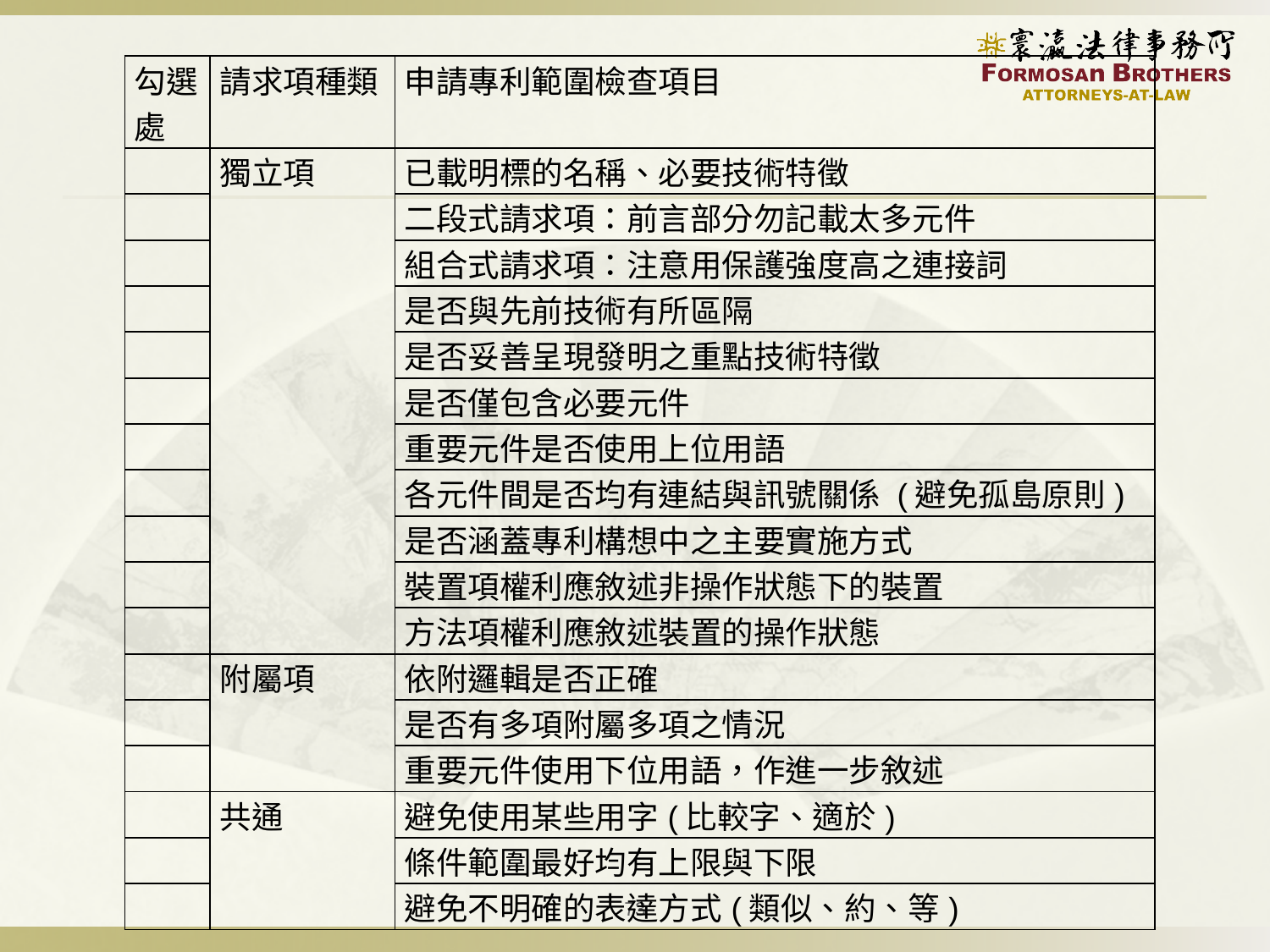

| 勾選處 | 請求項種類 | 申請專利範圍檢查項目 |
| --- | --- | --- |
|  | 獨立項 | 已載明標的名稱、必要技術特徵 |
|  |  | 二段式請求項：前言部分勿記載太多元件 |
|  |  | 組合式請求項：注意用保護強度高之連接詞 |
|  |  | 是否與先前技術有所區隔 |
|  |  | 是否妥善呈現發明之重點技術特徵 |
|  |  | 是否僅包含必要元件 |
|  |  | 重要元件是否使用上位用語 |
|  |  | 各元件間是否均有連結與訊號關係 (避免孤島原則) |
|  |  | 是否涵蓋專利構想中之主要實施方式 |
|  |  | 裝置項權利應敘述非操作狀態下的裝置 |
|  |  | 方法項權利應敘述裝置的操作狀態 |
|  | 附屬項 | 依附邏輯是否正確 |
|  |  | 是否有多項附屬多項之情況 |
|  |  | 重要元件使用下位用語，作進一步敘述 |
|  | 共通 | 避免使用某些用字(比較字、適於) |
|  |  | 條件範圍最好均有上限與下限 |
|  |  | 避免不明確的表達方式(類似、約、等) |
73